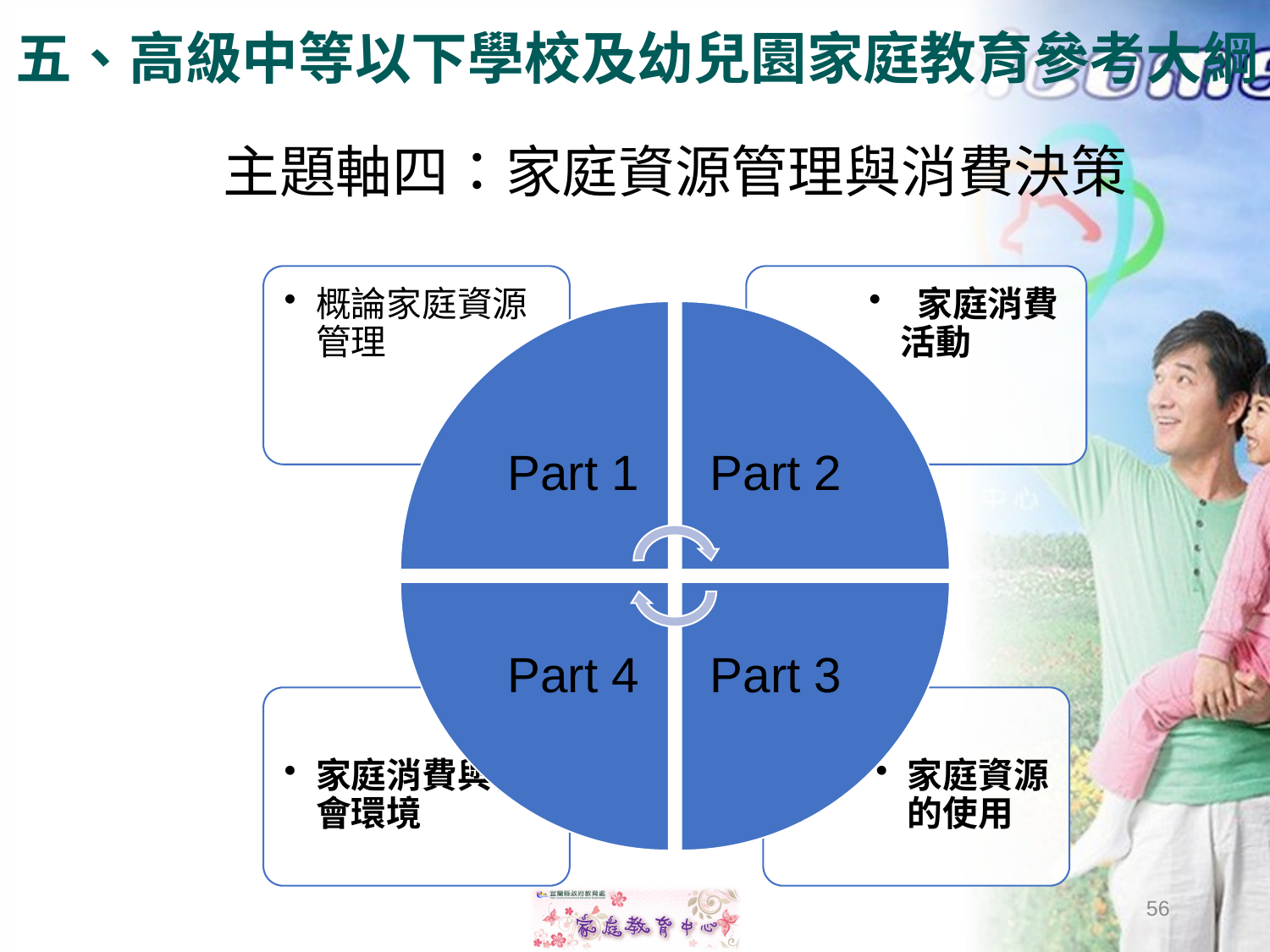

五、高級中等以下學校及幼兒園家庭教育參考大綱
主題軸四：家庭資源管理與消費決策
家庭資源的使用
家庭消費與社會環境
 家庭消費活動
概論家庭資源管理
Part 1
Part 2
Part 3
Part 4
56